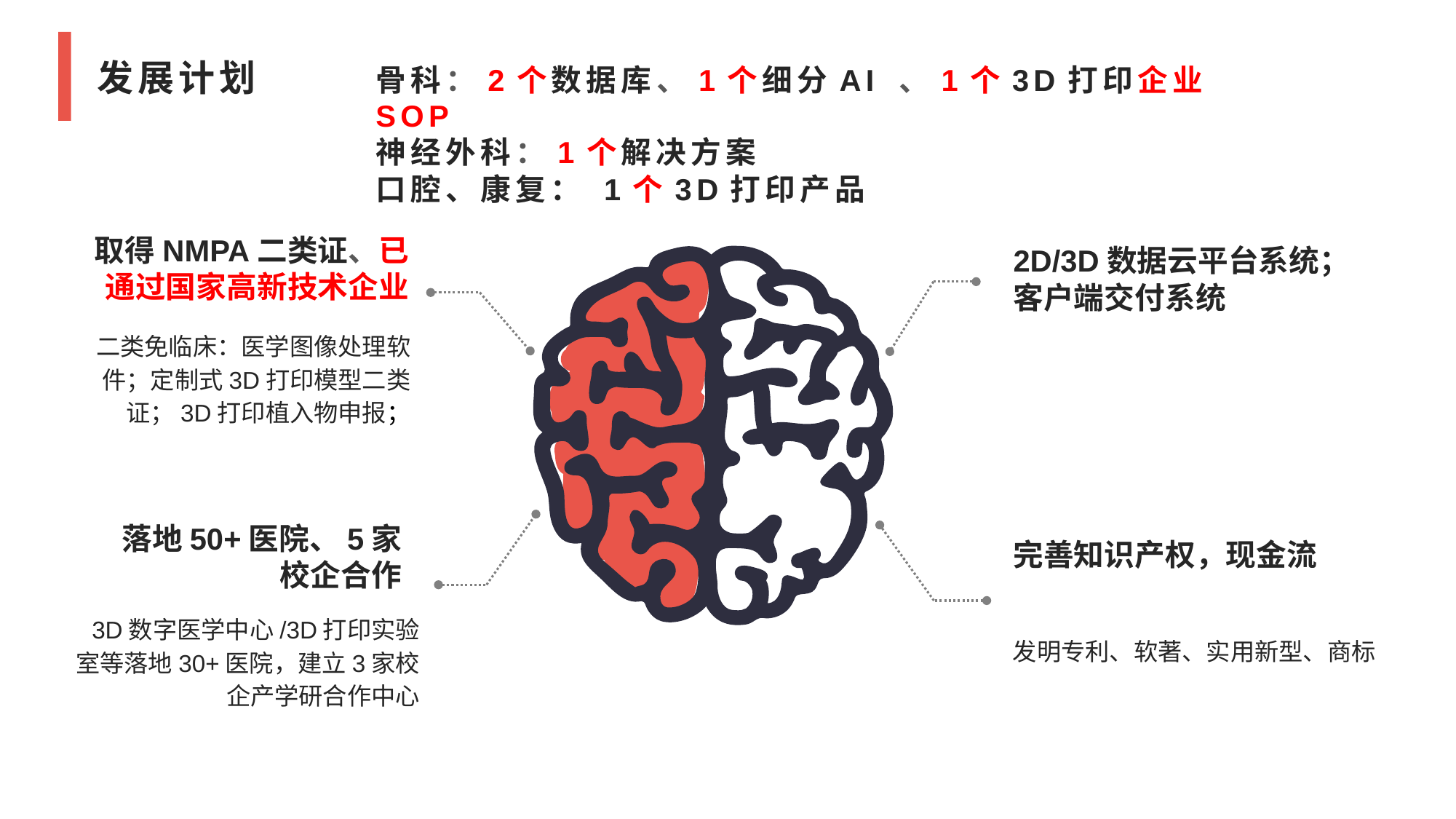

发展计划

骨科：2个数据库、1个细分AI 、1个3D打印企业SOP
神经外科：1个解决方案
口腔、康复： 1个3D打印产品
取得NMPA二类证、已通过国家高新技术企业
二类免临床：医学图像处理软件；定制式3D打印模型二类证；3D打印植入物申报；
2D/3D数据云平台系统；客户端交付系统

落地50+医院、5家校企合作
完善知识产权，现金流
3D数字医学中心/3D打印实验室等落地30+医院，建立3家校企产学研合作中心
发明专利、软著、实用新型、商标